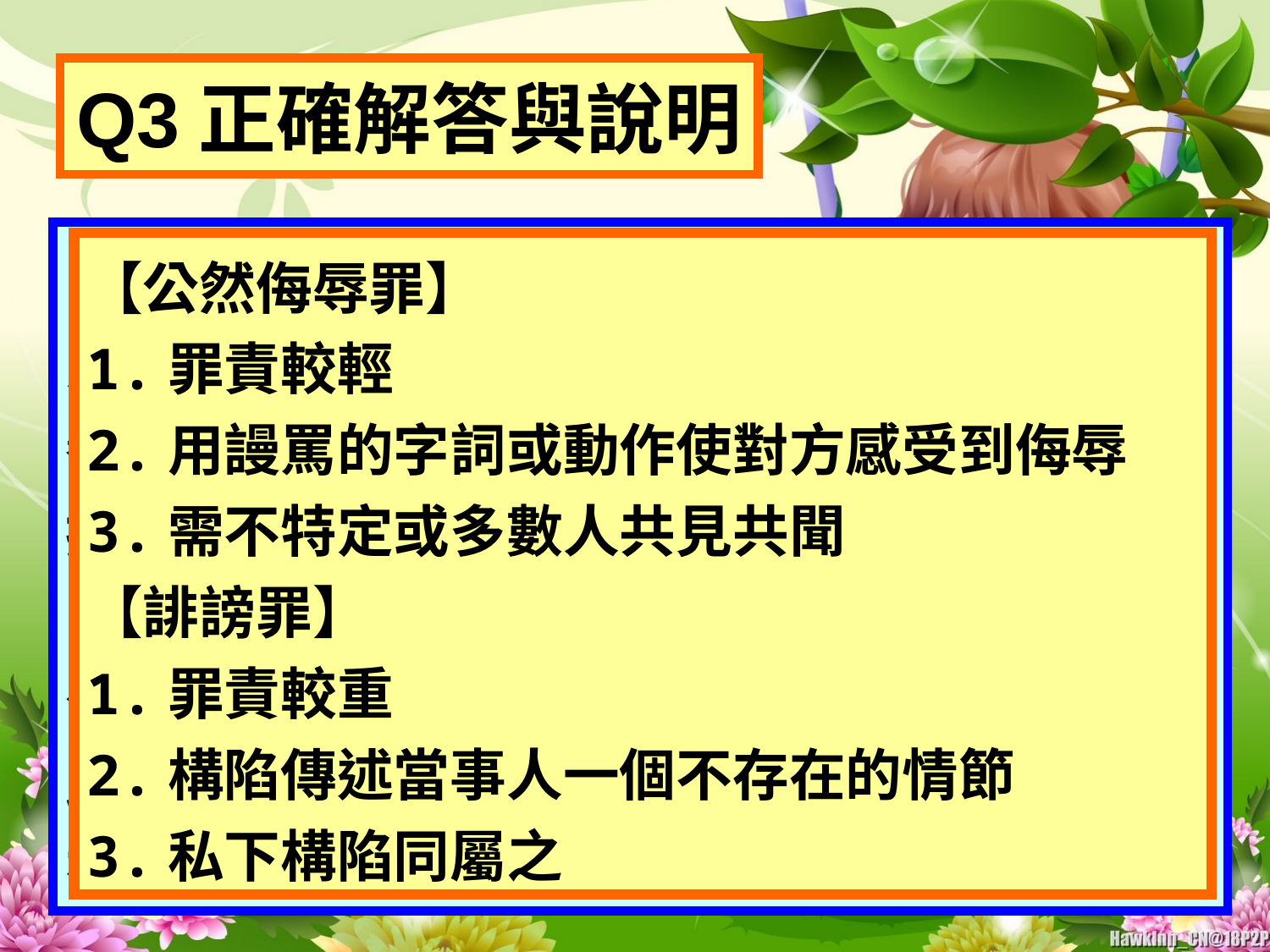

Q3正確解答與說明
【刑法第301條之誹謗罪】
意圖散布於眾，而指摘或傳述足以毀損他人名譽之事者，為誹謗罪，處一年以下有期徒刑、拘役或五百元以下罰金。
【刑法第309條之公然侮辱罪】
公然侮辱人者，處拘役或三百元以下罰金。
以強暴犯前項之罪者，加重其刑，處一年以下有期徒刑、拘役或五百元以下罰金。
【公然侮辱罪】
1.罪責較輕
2.用謾罵的字詞或動作使對方感受到侮辱
3.需不特定或多數人共見共聞
【誹謗罪】
1.罪責較重
2.構陷傳述當事人一個不存在的情節
3.私下構陷同屬之
x